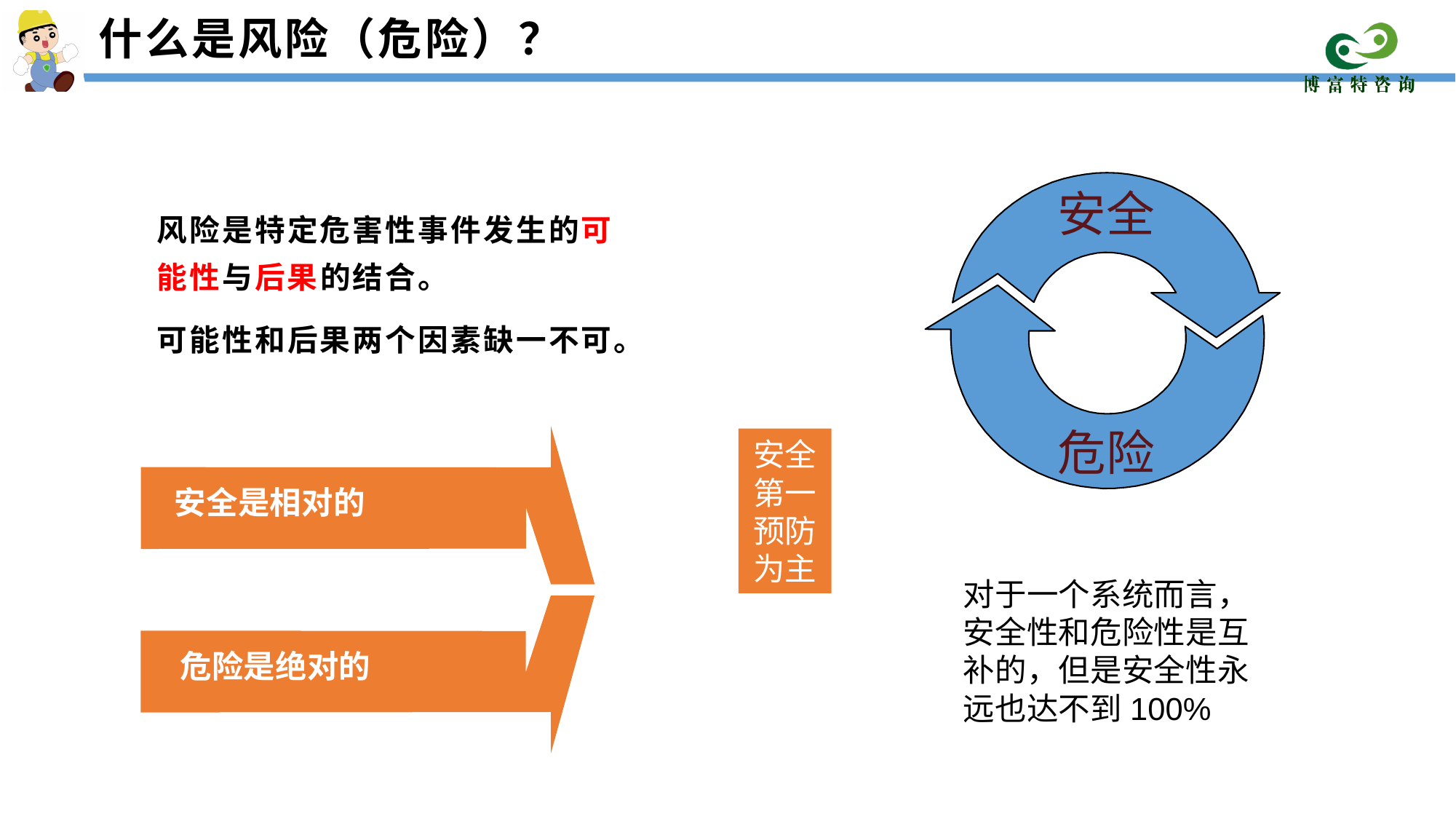

什么是风险（危险）？

安全
危险
风险是特定危害性事件发生的可能性与后果的结合。
可能性和后果两个因素缺一不可。

安全是相对的
危险是绝对的
安全第一预防为主
对于一个系统而言，安全性和危险性是互补的，但是安全性永远也达不到100%